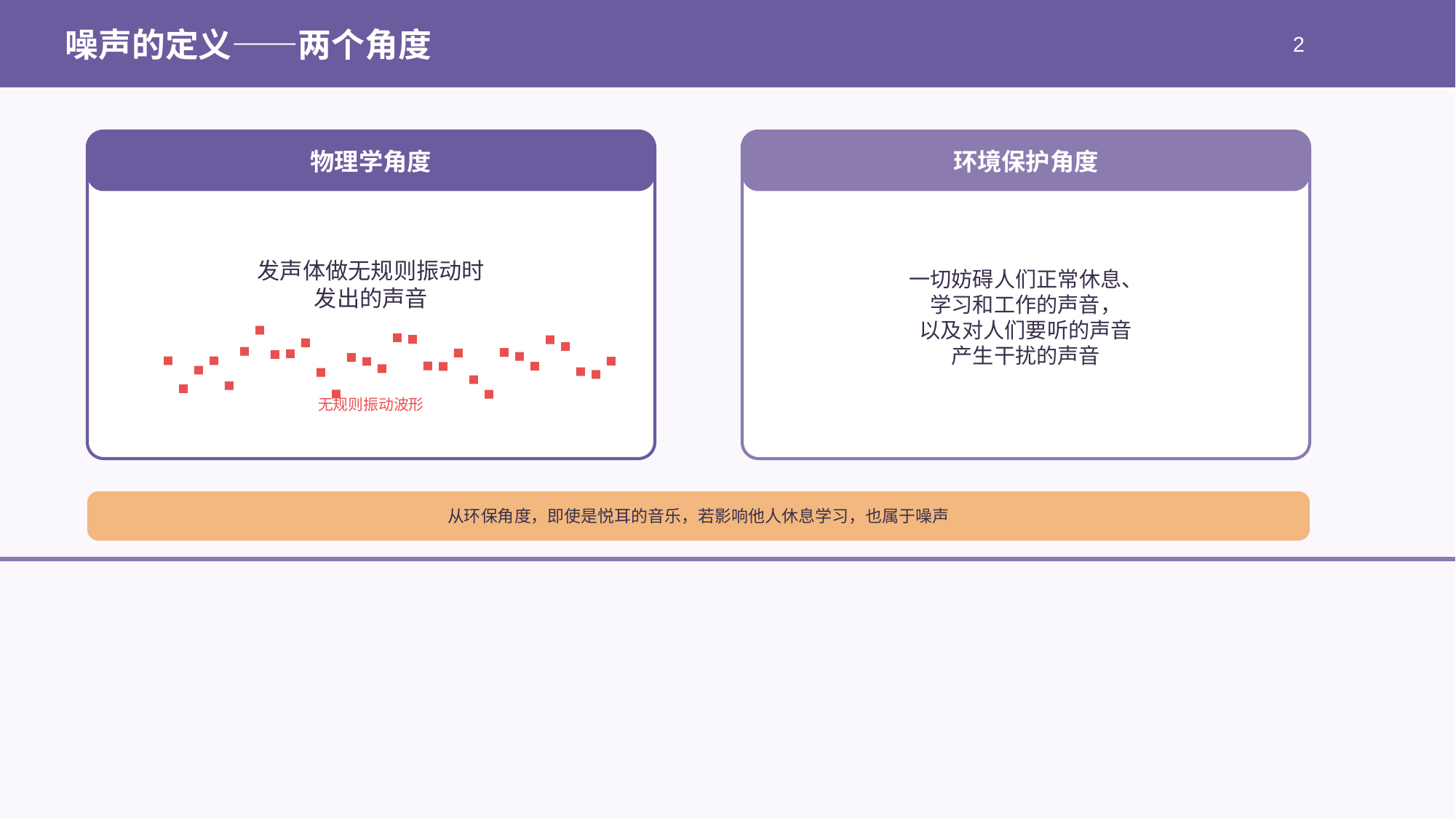

噪声的定义——两个角度
2

物理学角度

环境保护角度
发声体做无规则振动时
发出的声音
一切妨碍人们正常休息、
学习和工作的声音，
以及对人们要听的声音
产生干扰的声音

无规则振动波形

从环保角度，即使是悦耳的音乐，若影响他人休息学习，也属于噪声